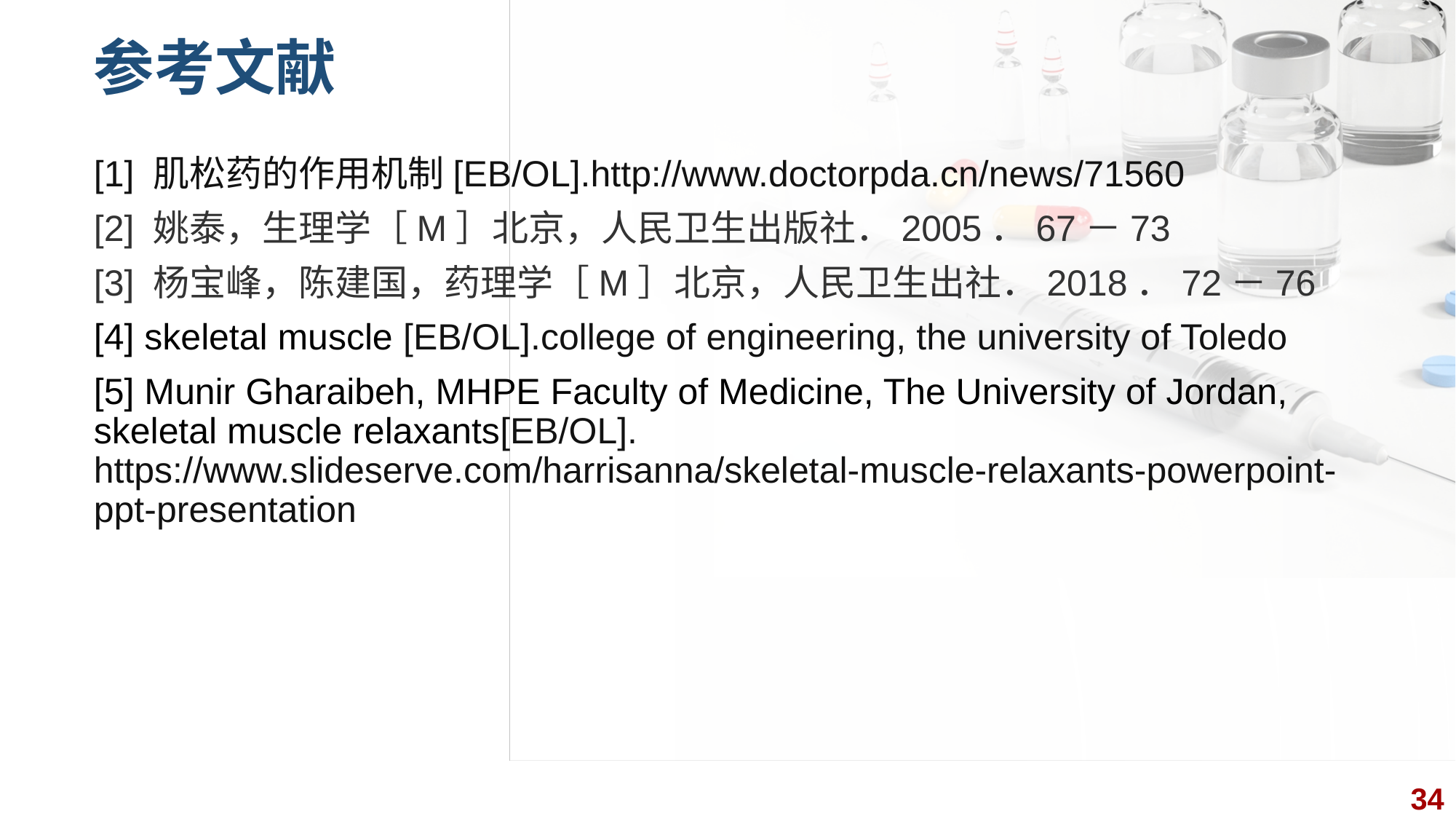

# 参考文献
[1] 肌松药的作用机制[EB/OL].http://www.doctorpda.cn/news/71560
[2] 姚泰，生理学［M］北京，人民卫生出版社．2005．67－73
[3] 杨宝峰，陈建国，药理学［M］北京，人民卫生出社．2018．72－76
[4] skeletal muscle [EB/OL].college of engineering, the university of Toledo
[5] Munir Gharaibeh, MHPE Faculty of Medicine, The University of Jordan, skeletal muscle relaxants[EB/OL]. https://www.slideserve.com/harrisanna/skeletal-muscle-relaxants-powerpoint-ppt-presentation
34